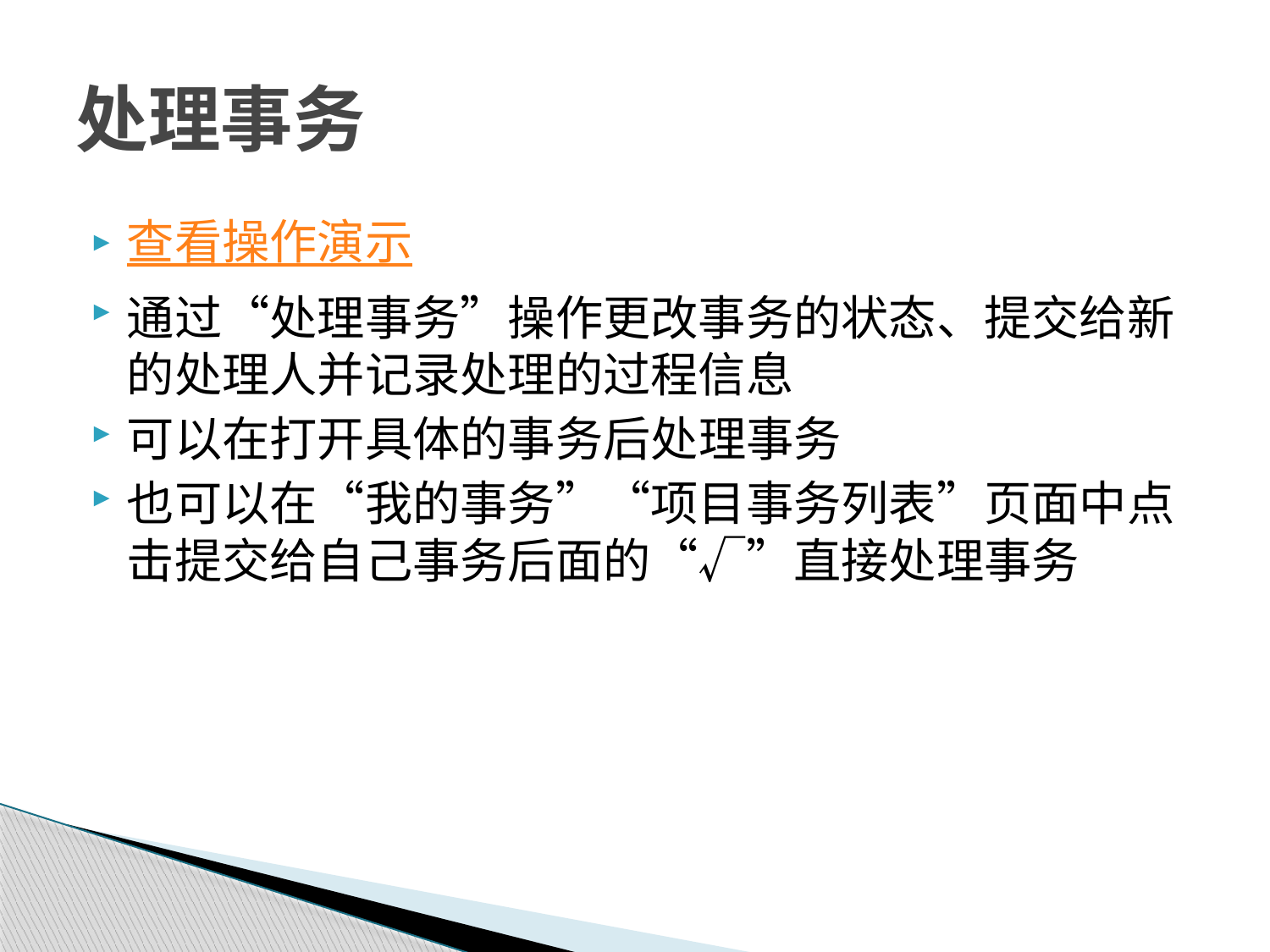

# 处理事务
查看操作演示
通过“处理事务”操作更改事务的状态、提交给新的处理人并记录处理的过程信息
可以在打开具体的事务后处理事务
也可以在“我的事务”“项目事务列表”页面中点击提交给自己事务后面的“√”直接处理事务